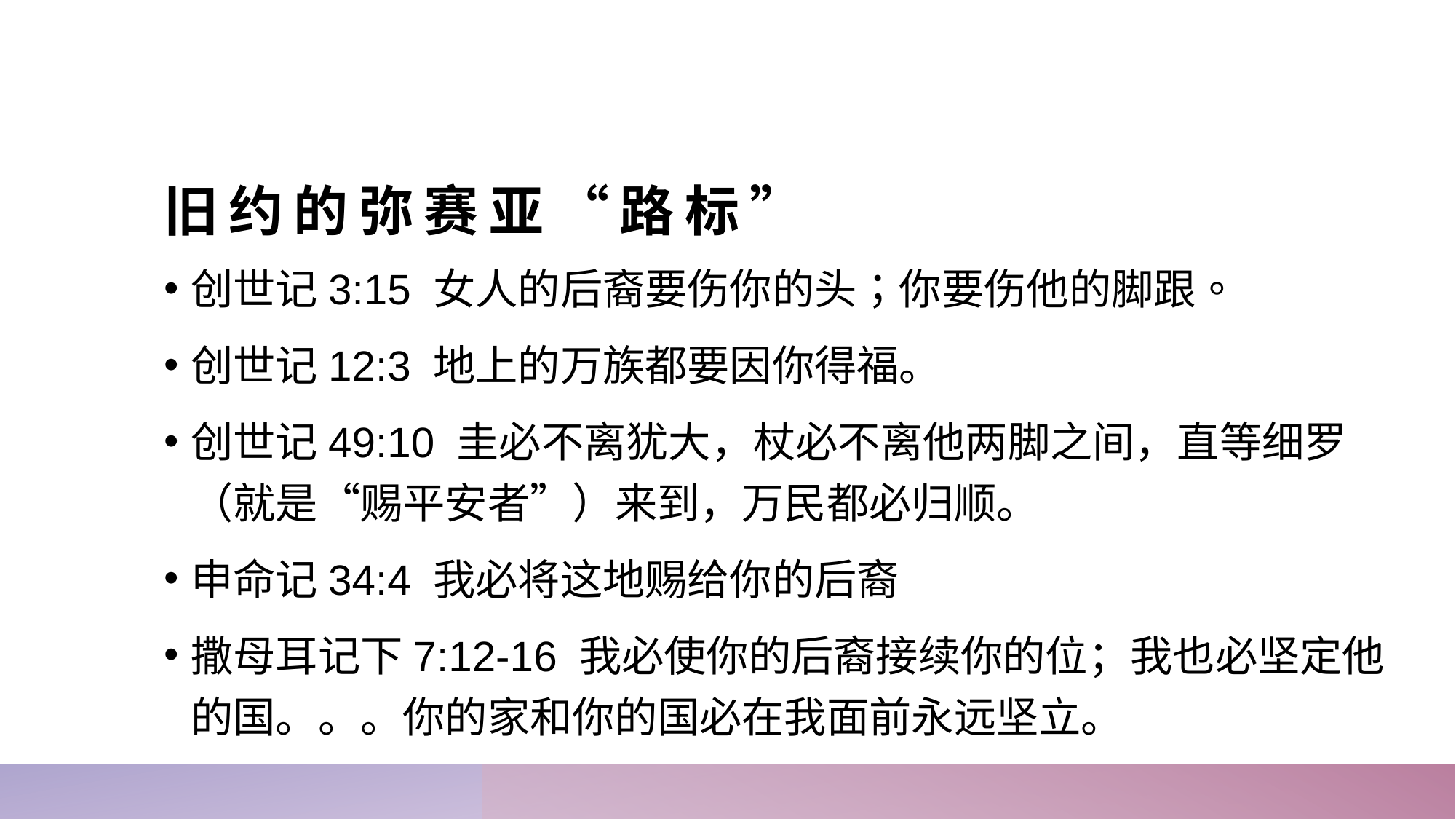

# 旧约的弥赛亚“路标”
创世记3:15 女人的后裔要伤你的头；你要伤他的脚跟。
创世记12:3 地上的万族都要因你得福。
创世记49:10 圭必不离犹大，杖必不离他两脚之间，直等细罗（就是“赐平安者”）来到，万民都必归顺。
申命记34:4 我必将这地赐给你的后裔
撒母耳记下7:12-16 我必使你的后裔接续你的位；我也必坚定他的国。。。你的家和你的国必在我面前永远坚立。